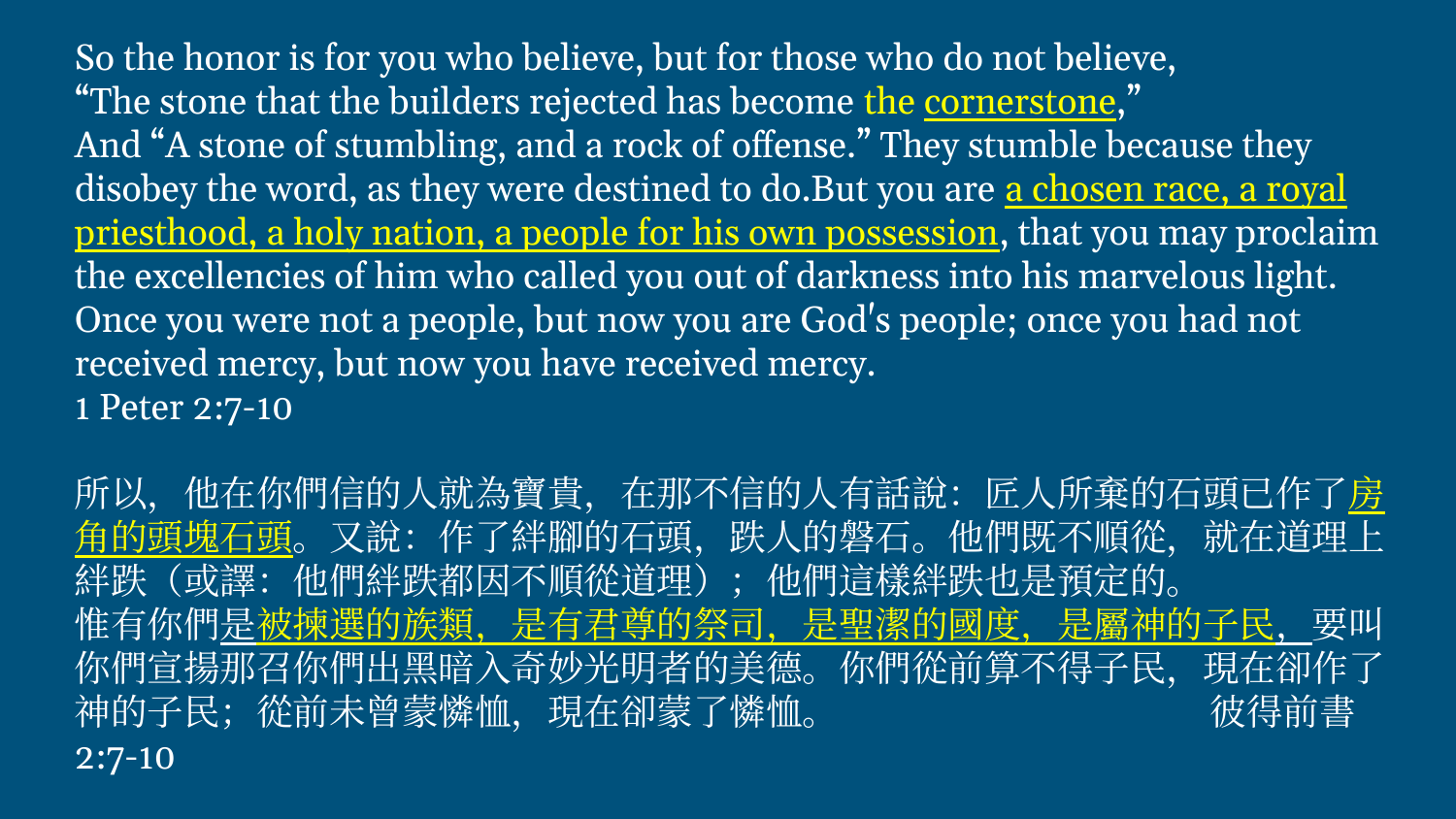

# So the honor is for you who believe, but for those who do not believe,
“The stone that the builders rejected has become the cornerstone,”
And “A stone of stumbling, and a rock of offense.” They stumble because they disobey the word, as they were destined to do.But you are a chosen race, a royal priesthood, a holy nation, a people for his own possession, that you may proclaim the excellencies of him who called you out of darkness into his marvelous light. Once you were not a people, but now you are God's people; once you had not received mercy, but now you have received mercy.
1 Peter 2:7-10

所以，他在你們信的人就為寶貴，在那不信的人有話說：匠人所棄的石頭已作了房角的頭塊石頭。又說：作了絆腳的石頭，跌人的磐石。他們既不順從，就在道理上絆跌（或譯：他們絆跌都因不順從道理）；他們這樣絆跌也是預定的。
惟有你們是被揀選的族類，是有君尊的祭司，是聖潔的國度，是屬神的子民，要叫你們宣揚那召你們出黑暗入奇妙光明者的美德。你們從前算不得子民，現在卻作了神的子民；從前未曾蒙憐恤，現在卻蒙了憐恤。	                              彼得前書 2:7-10